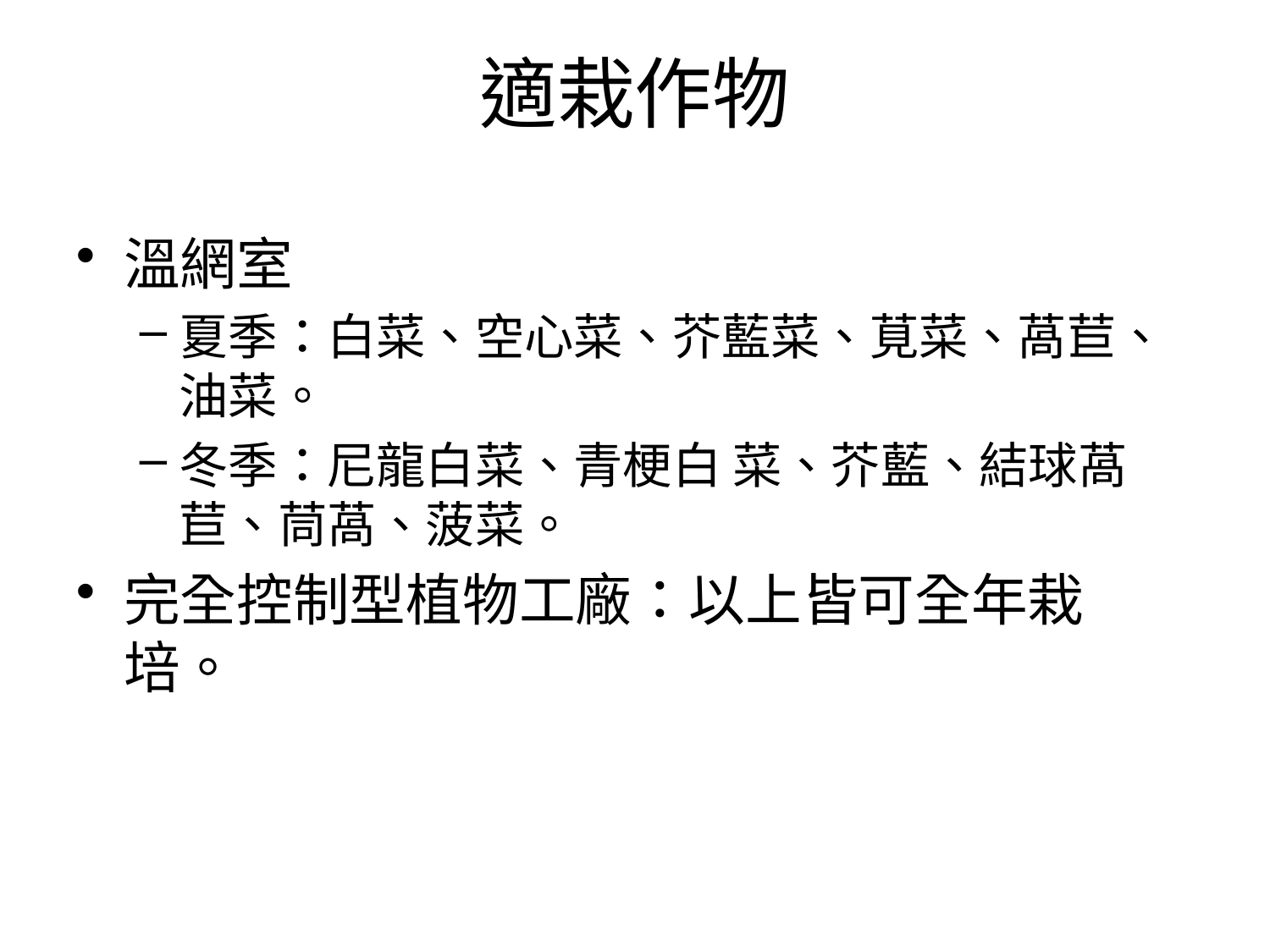

# 適栽作物
溫網室
夏季：白菜、空心菜、芥藍菜、莧菜、萵苣、油菜。
冬季：尼龍白菜、青梗白 菜、芥藍、結球萵苣、茼萵、菠菜。
完全控制型植物工廠：以上皆可全年栽培。